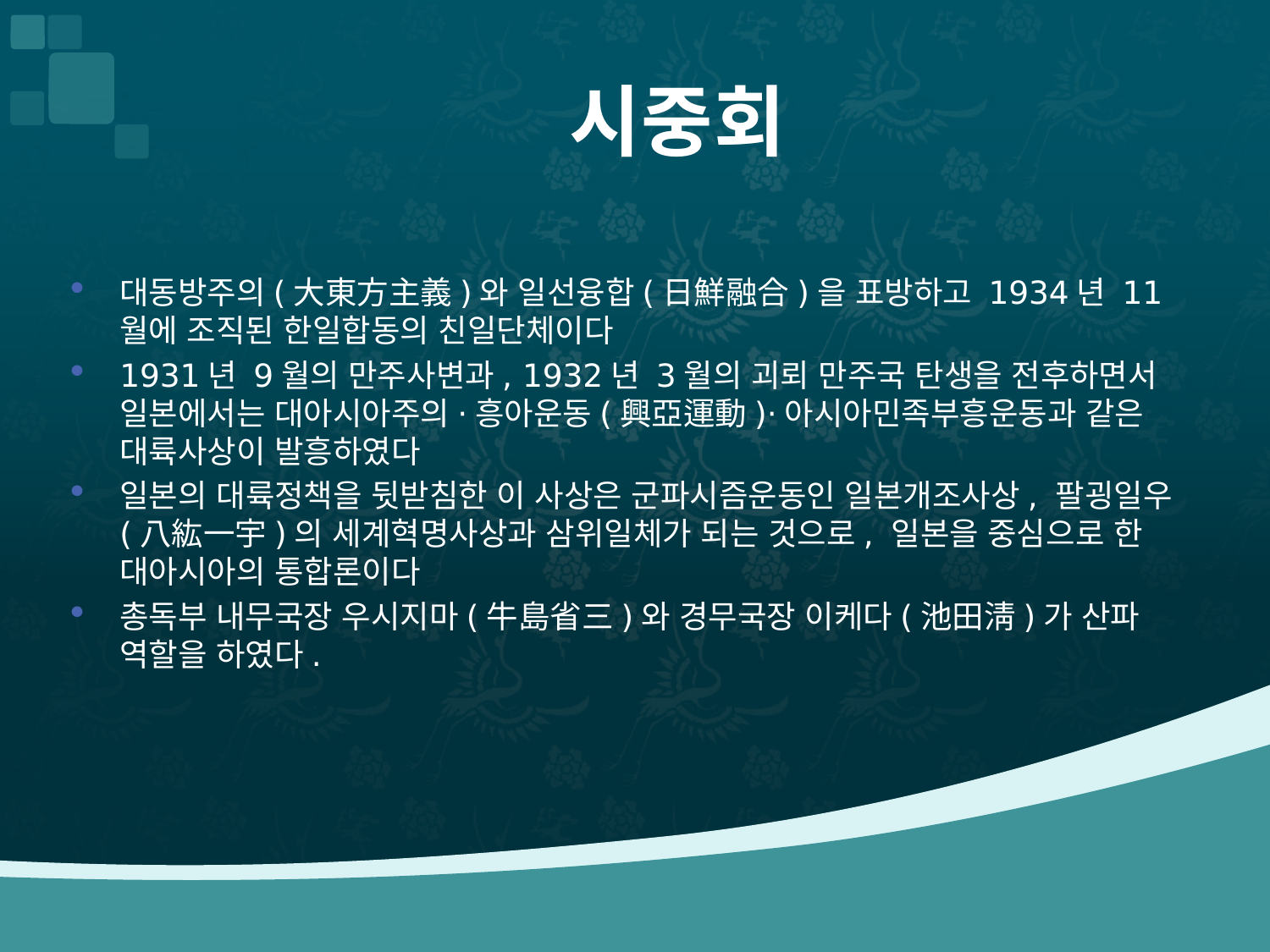

# 시중회

대동방주의(大東方主義)와 일선융합(日鮮融合)을 표방하고 1934년 11월에 조직된 한일합동의 친일단체이다
1931년 9월의 만주사변과, 1932년 3월의 괴뢰 만주국 탄생을 전후하면서 일본에서는 대아시아주의·흥아운동(興亞運動)·아시아민족부흥운동과 같은 대륙사상이 발흥하였다
일본의 대륙정책을 뒷받침한 이 사상은 군파시즘운동인 일본개조사상, 팔굉일우(八紘一宇)의 세계혁명사상과 삼위일체가 되는 것으로, 일본을 중심으로 한 대아시아의 통합론이다
총독부 내무국장 우시지마(牛島省三)와 경무국장 이케다(池田淸)가 산파 역할을 하였다.